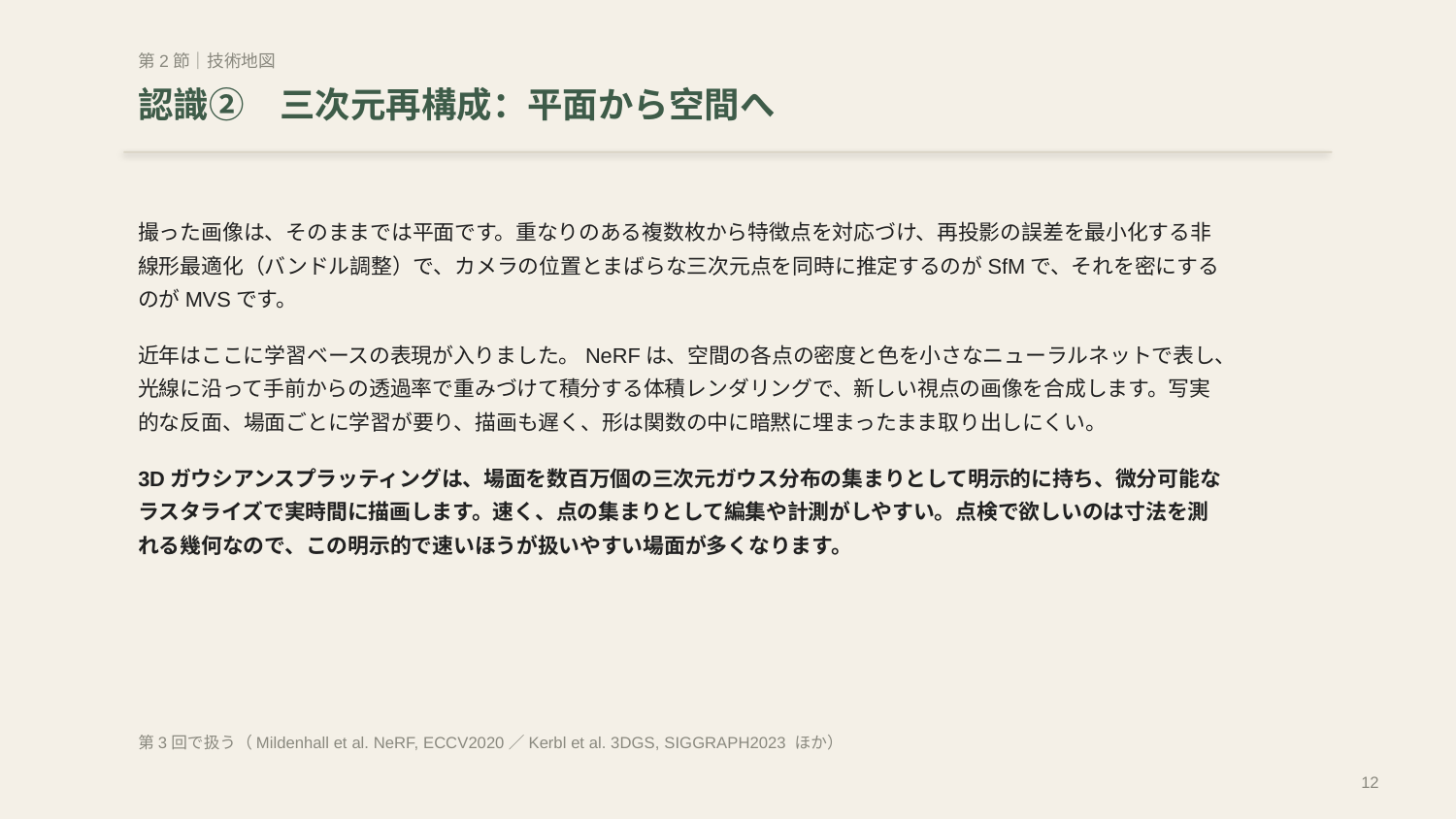

第2節｜技術地図
認識②　三次元再構成：平面から空間へ

撮った画像は、そのままでは平面です。重なりのある複数枚から特徴点を対応づけ、再投影の誤差を最小化する非線形最適化（バンドル調整）で、カメラの位置とまばらな三次元点を同時に推定するのがSfMで、それを密にするのがMVSです。
近年はここに学習ベースの表現が入りました。NeRFは、空間の各点の密度と色を小さなニューラルネットで表し、光線に沿って手前からの透過率で重みづけて積分する体積レンダリングで、新しい視点の画像を合成します。写実的な反面、場面ごとに学習が要り、描画も遅く、形は関数の中に暗黙に埋まったまま取り出しにくい。
3Dガウシアンスプラッティングは、場面を数百万個の三次元ガウス分布の集まりとして明示的に持ち、微分可能なラスタライズで実時間に描画します。速く、点の集まりとして編集や計測がしやすい。点検で欲しいのは寸法を測れる幾何なので、この明示的で速いほうが扱いやすい場面が多くなります。
第3回で扱う（Mildenhall et al. NeRF, ECCV2020／Kerbl et al. 3DGS, SIGGRAPH2023 ほか）
12